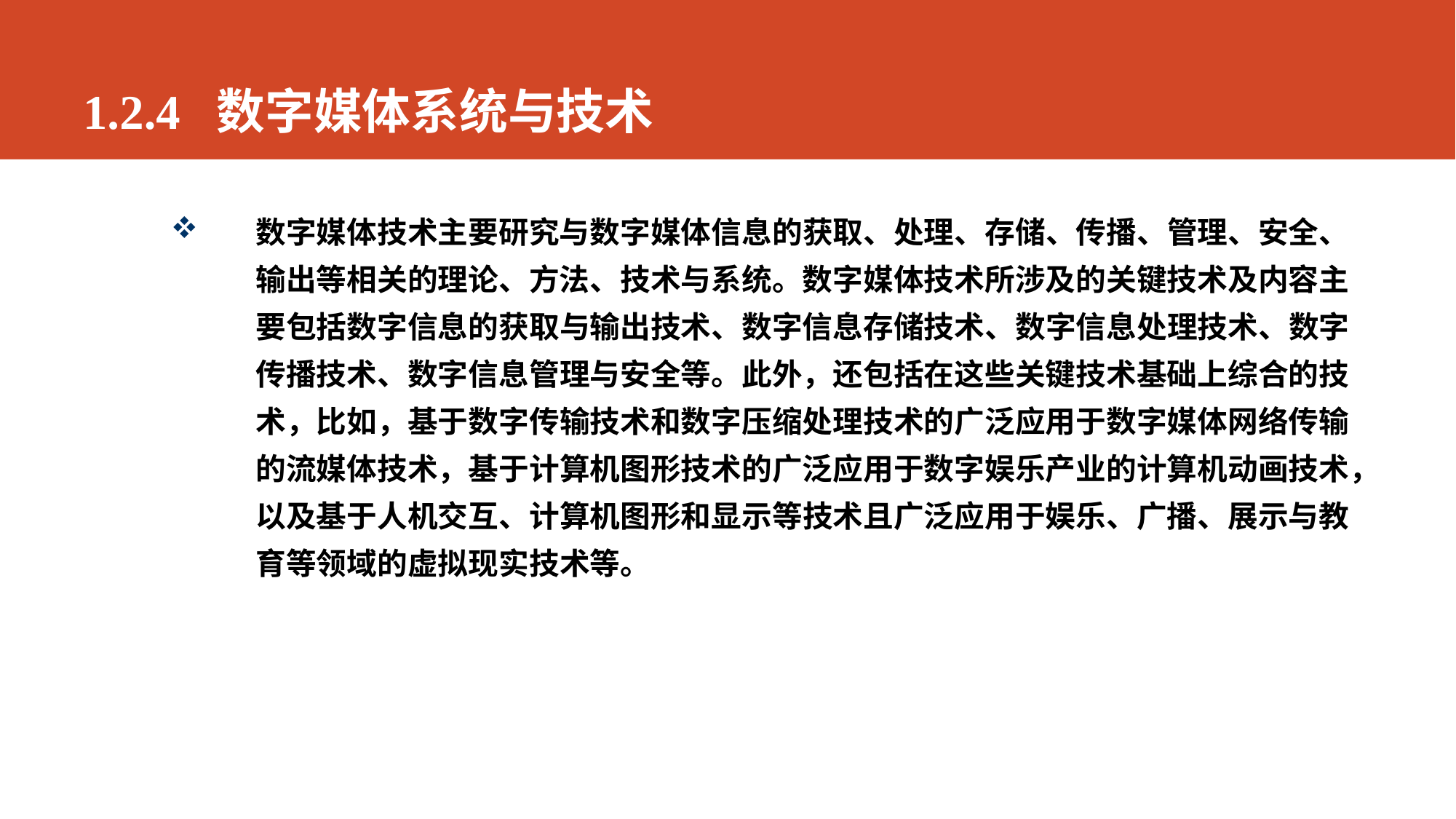

# 1.2.4  数字媒体系统与技术
数字媒体技术主要研究与数字媒体信息的获取、处理、存储、传播、管理、安全、输出等相关的理论、方法、技术与系统。数字媒体技术所涉及的关键技术及内容主要包括数字信息的获取与输出技术、数字信息存储技术、数字信息处理技术、数字传播技术、数字信息管理与安全等。此外，还包括在这些关键技术基础上综合的技术，比如，基于数字传输技术和数字压缩处理技术的广泛应用于数字媒体网络传输的流媒体技术，基于计算机图形技术的广泛应用于数字娱乐产业的计算机动画技术，以及基于人机交互、计算机图形和显示等技术且广泛应用于娱乐、广播、展示与教育等领域的虚拟现实技术等。